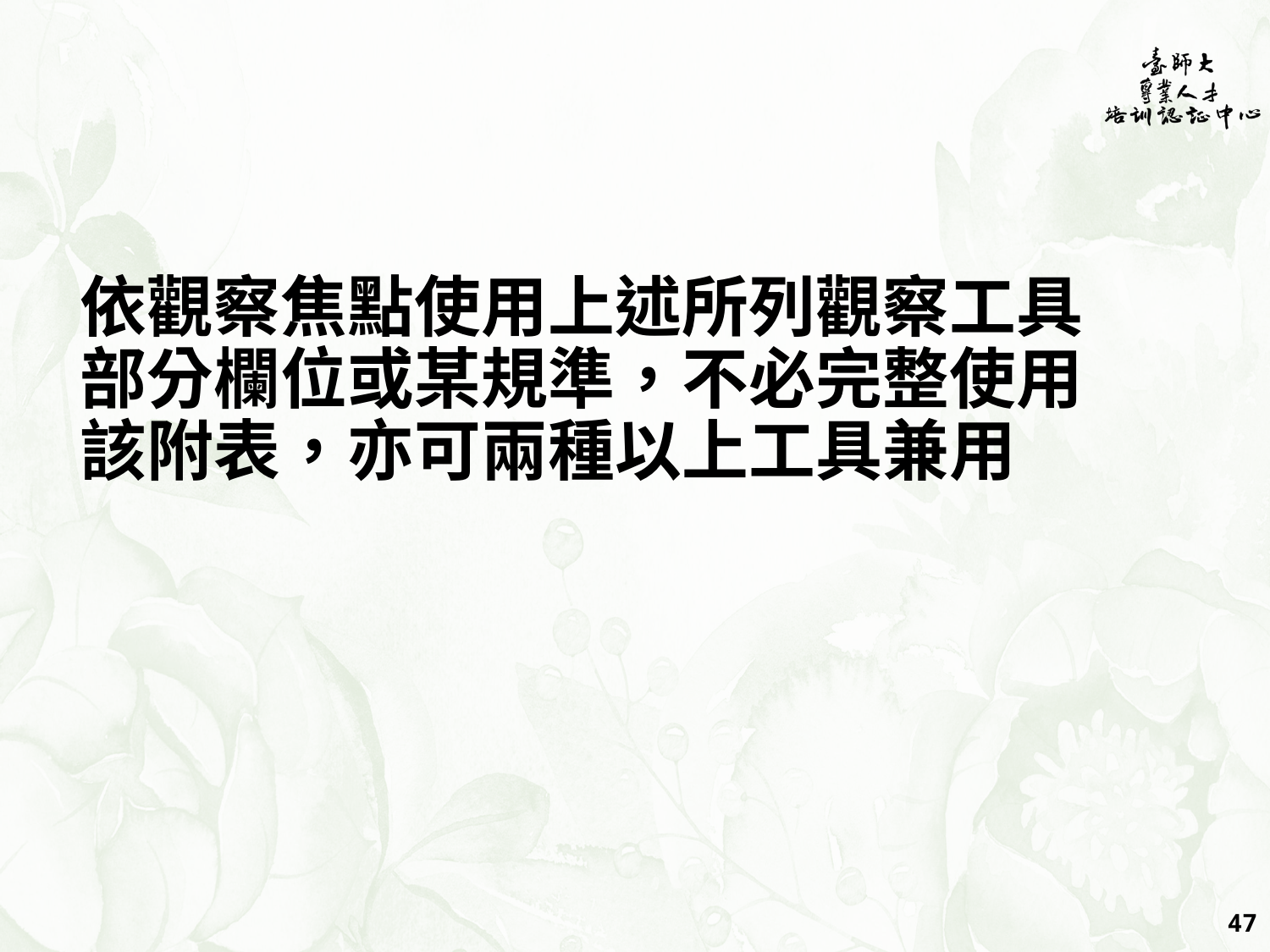

# 依觀察焦點使用上述所列觀察工具部分欄位或某規準，不必完整使用該附表，亦可兩種以上工具兼用
47